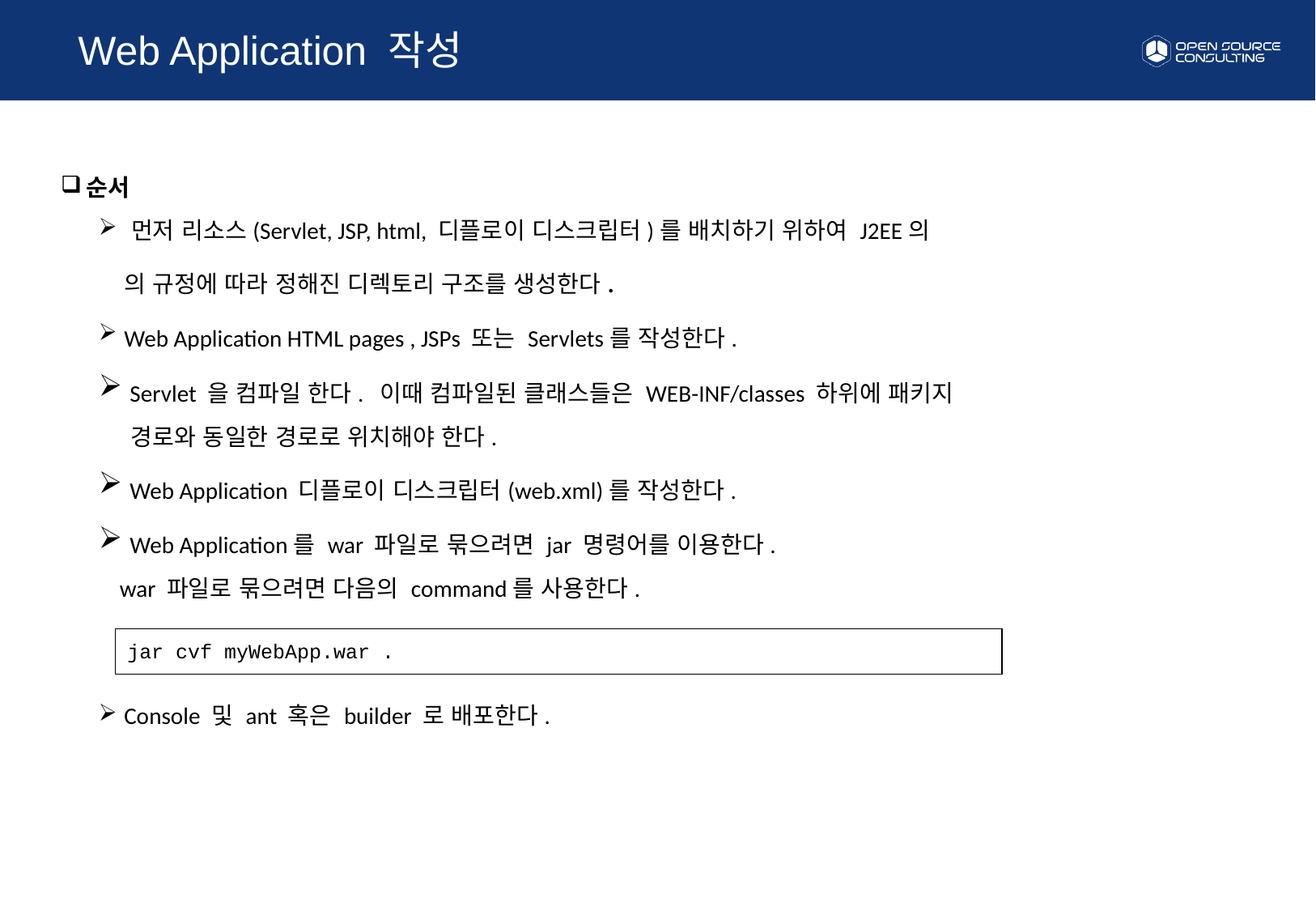

Web Application 작성
순서
 먼저 리소스(Servlet, JSP, html, 디플로이 디스크립터)를 배치하기 위하여 J2EE의
   의 규정에 따라 정해진 디렉토리 구조를 생성한다.
 Web Application HTML pages , JSPs 또는 Servlets를 작성한다.
 Servlet 을 컴파일 한다.  이때 컴파일된 클래스들은 WEB-INF/classes 하위에 패키지
    경로와 동일한 경로로 위치해야 한다.
 Web Application 디플로이 디스크립터(web.xml)를 작성한다.
 Web Application를 war 파일로 묶으려면 jar 명령어를 이용한다.
    war 파일로 묶으려면 다음의 command를 사용한다.

 Console 및 ant 혹은 builder 로 배포한다.

jar cvf myWebApp.war .